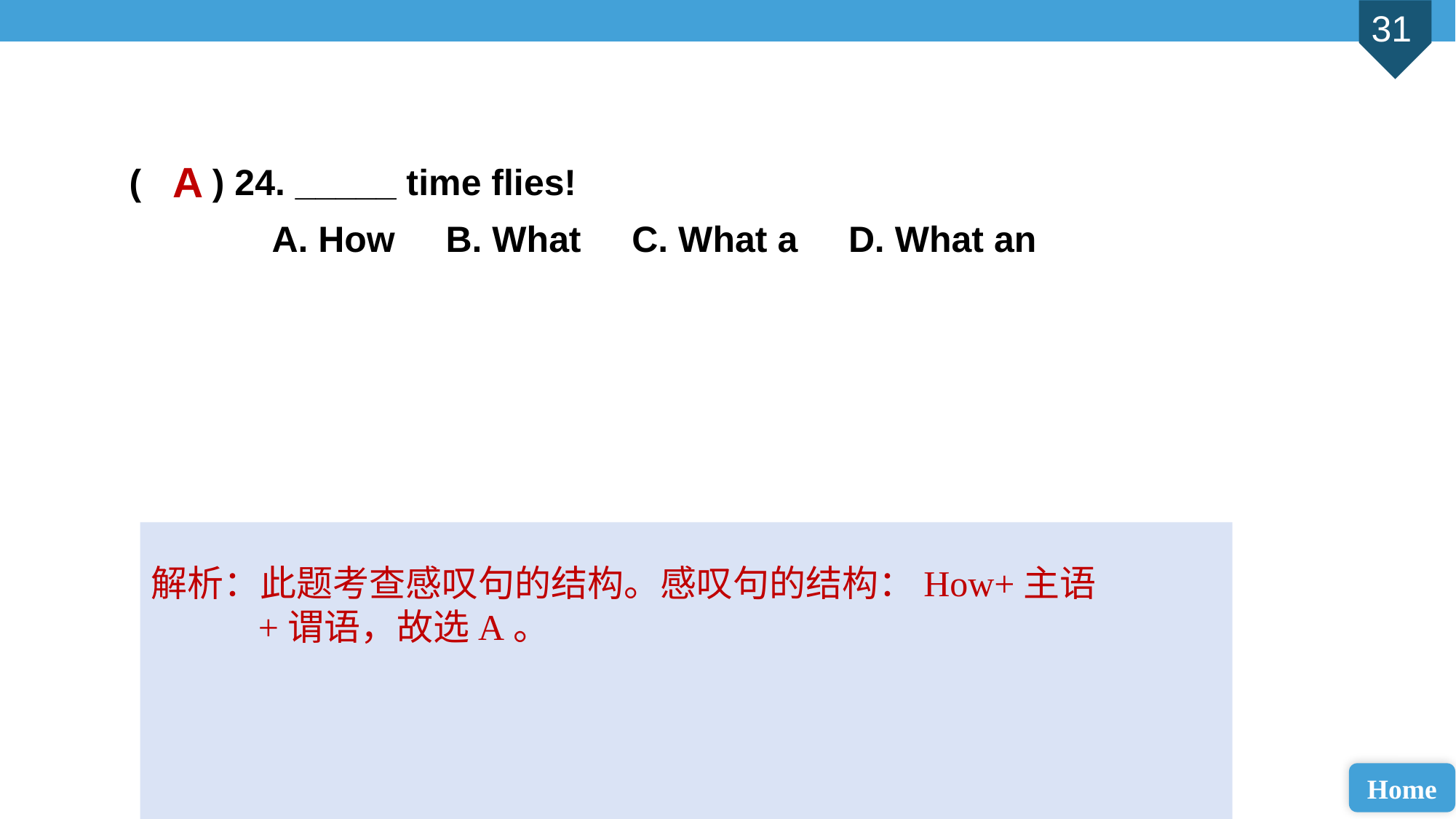

(       ) 24. _____ time flies!
              A. How     B. What     C. What a     D. What an
A

解析：此题考查感叹句的结构。感叹句的结构：How+主语+谓语，故选A。